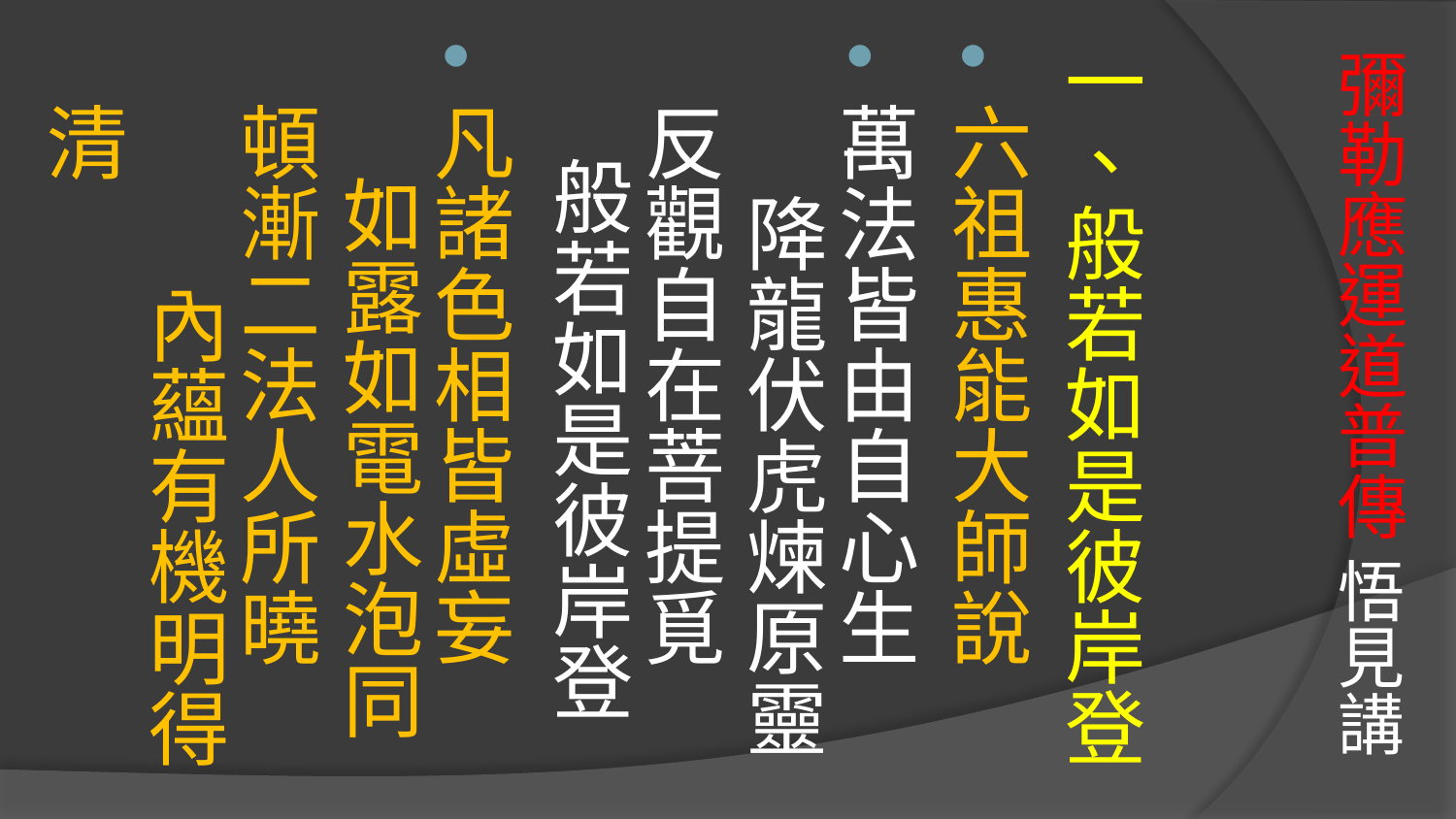

# 彌勒應運道普傳 悟見講
一、般若如是彼岸登
六祖惠能大師說
萬法皆由自心生            降龍伏虎煉原靈
反觀自在菩提覓          般若如是彼岸登
凡諸色相皆虛妄           如露如電水泡同
頓漸二法人所曉                 內蘊有機明得清